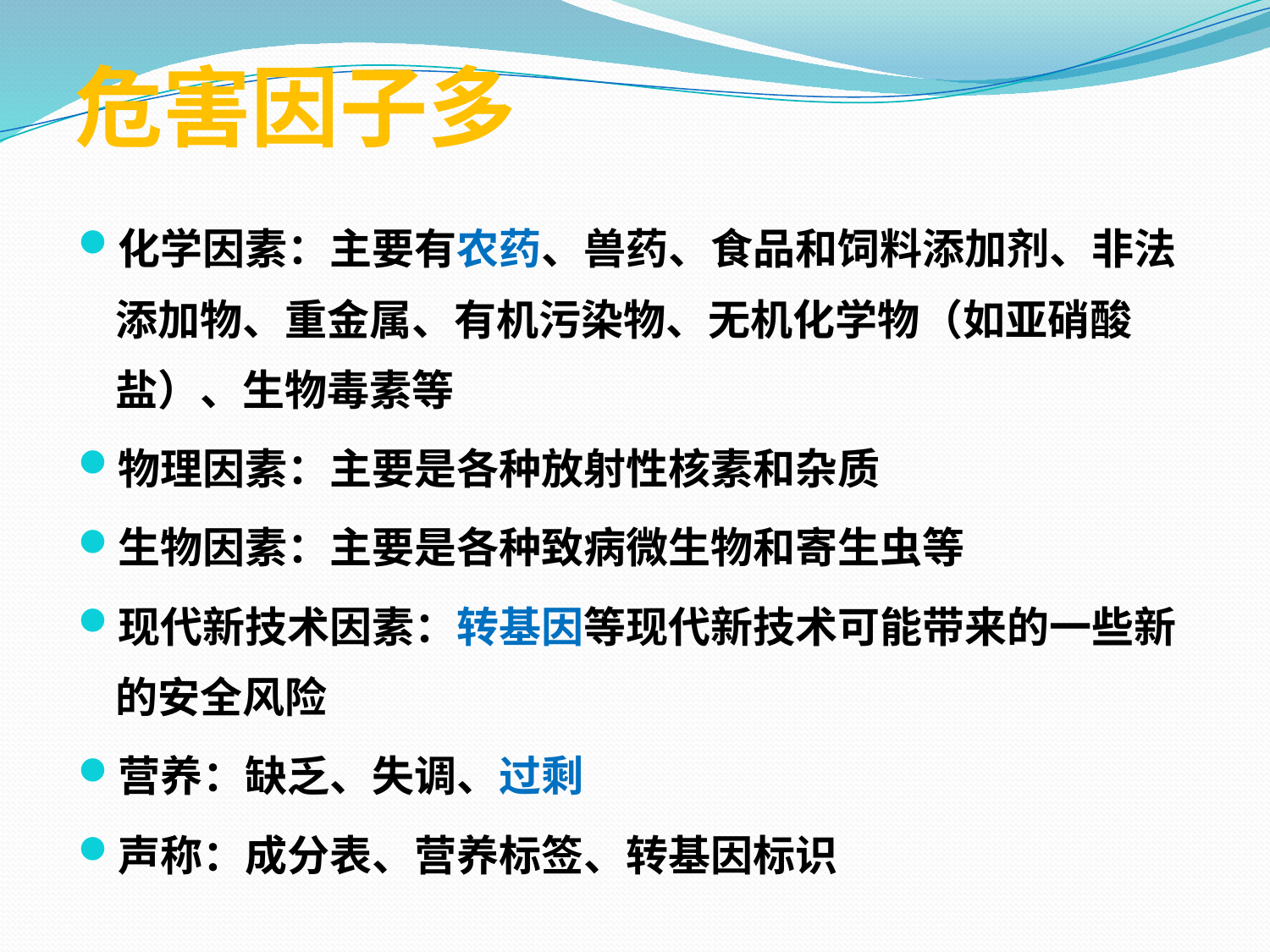

# 危害因子多
化学因素：主要有农药、兽药、食品和饲料添加剂、非法添加物、重金属、有机污染物、无机化学物（如亚硝酸盐）、生物毒素等
物理因素：主要是各种放射性核素和杂质
生物因素：主要是各种致病微生物和寄生虫等
现代新技术因素：转基因等现代新技术可能带来的一些新的安全风险
营养：缺乏、失调、过剩
声称：成分表、营养标签、转基因标识